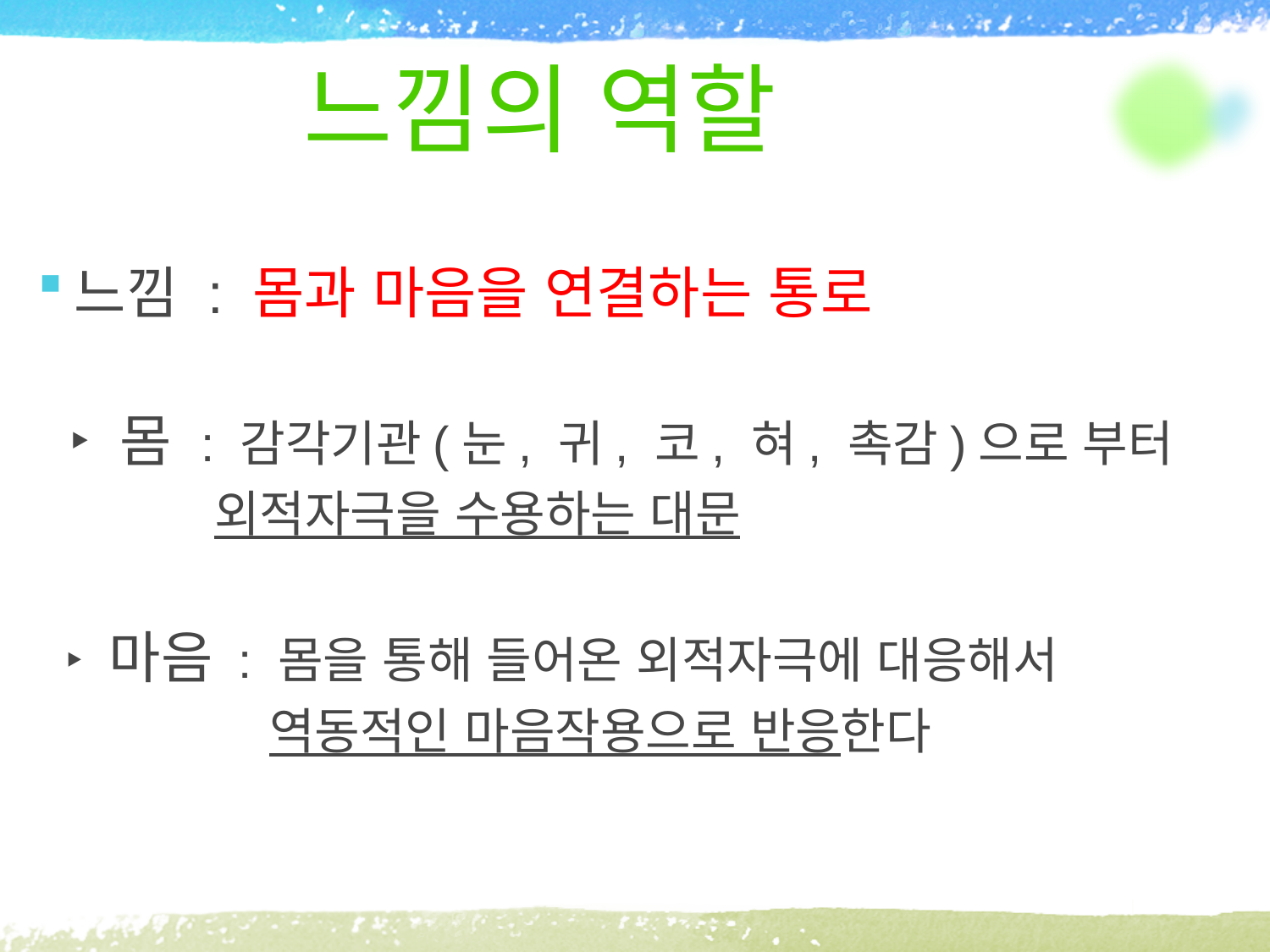

# 느낌의 역할

느낌 : 몸과 마음을 연결하는 통로

  ‣ 몸 : 감각기관(눈, 귀, 코, 혀, 촉감)으로 부터
            외적자극을 수용하는 대문

  ‣ 마음 : 몸을 통해 들어온 외적자극에 대응해서
                역동적인 마음작용으로 반응한다